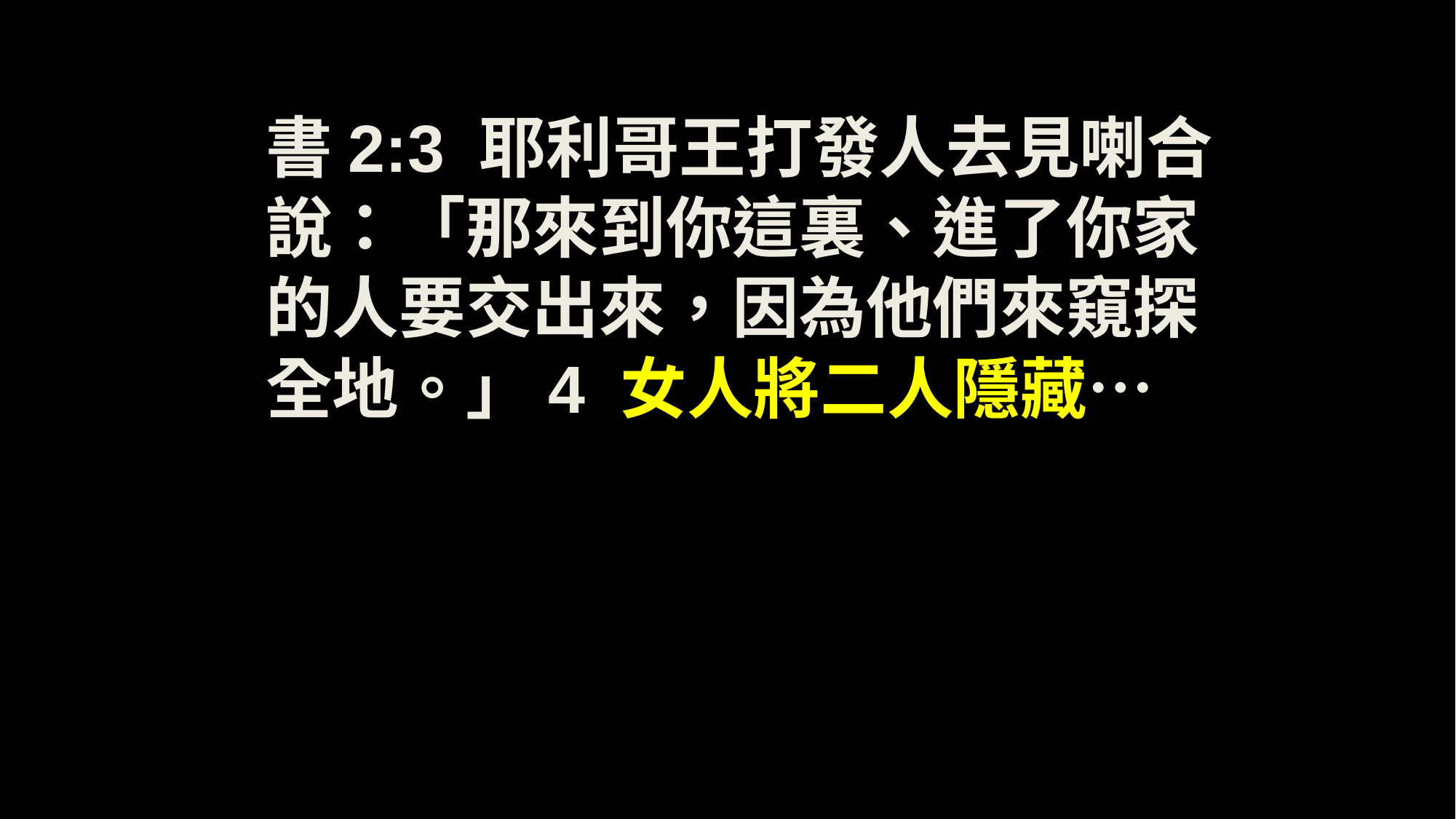

書2:3 耶利哥王打發人去見喇合說：「那來到你這裏、進了你家的人要交出來，因為他們來窺探全地。」4 女人將二人隱藏…